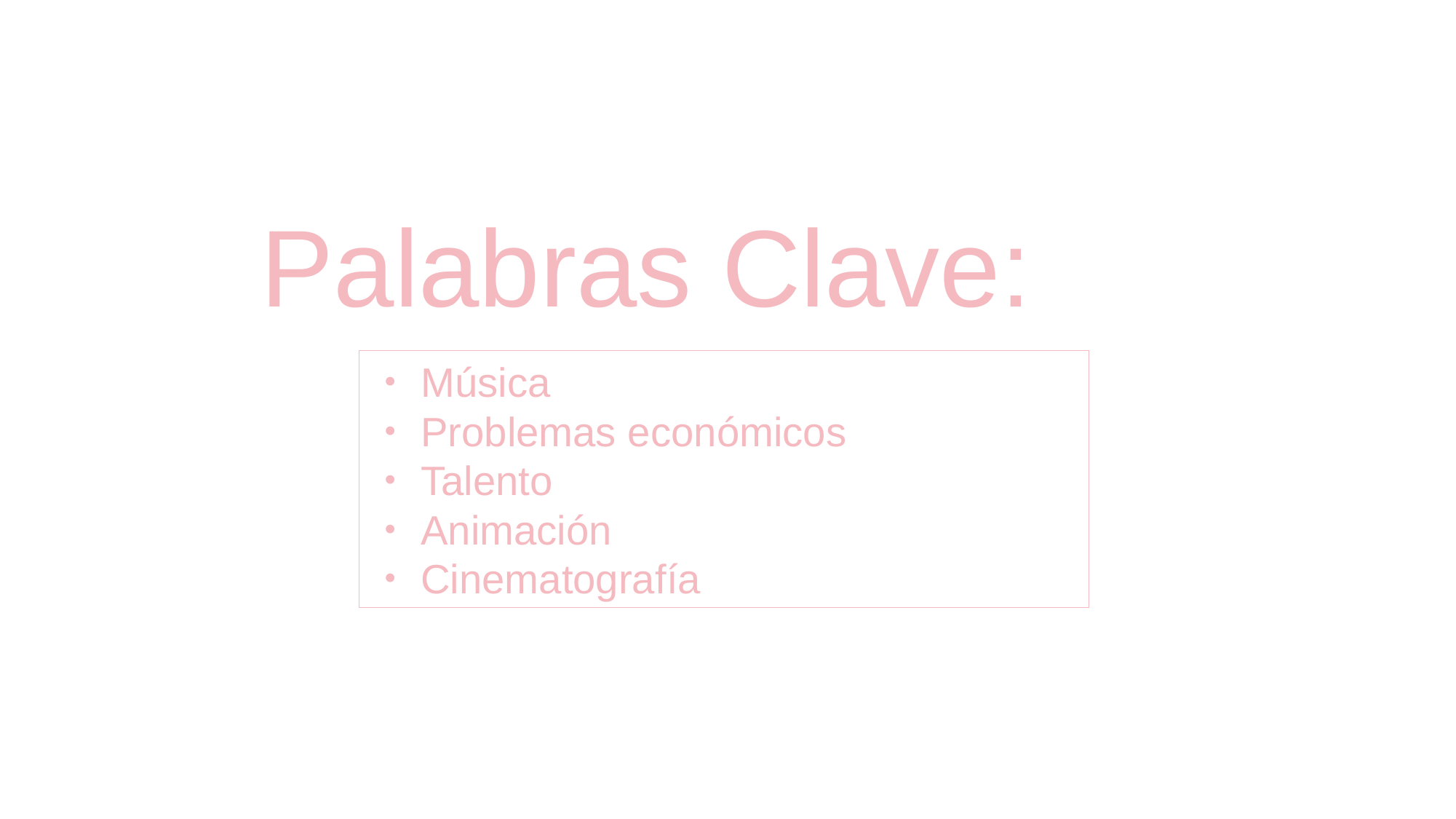

# Palabras Clave:

・Música
・Problemas económicos
・Talento
・Animación
・Cinematografía